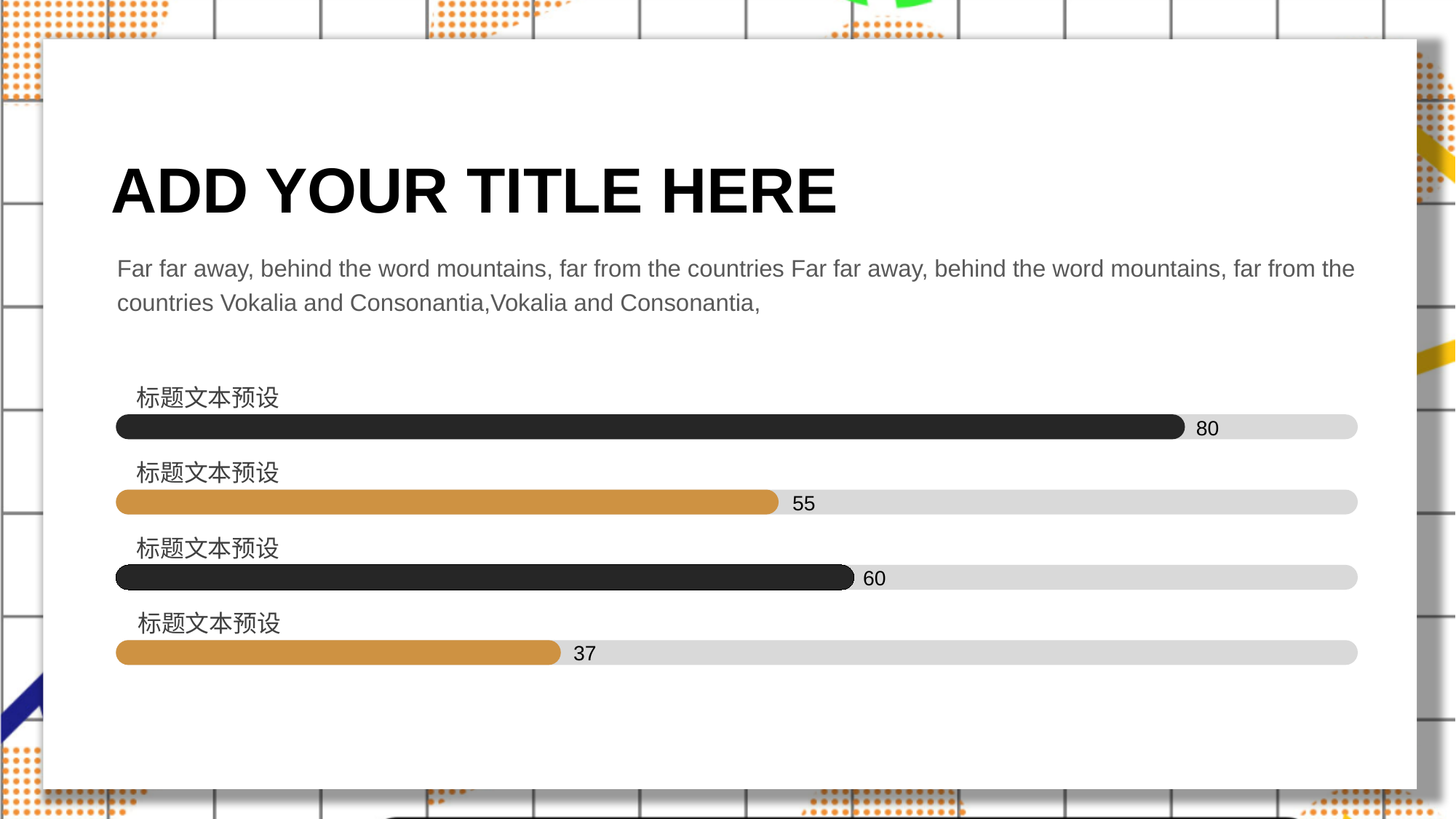

ADD YOUR TITLE HERE

Far far away, behind the word mountains, far from the countries Far far away, behind the word mountains, far from the countries Vokalia and Consonantia,Vokalia and Consonantia,
标题文本预设

80
标题文本预设

55
标题文本预设

60
标题文本预设
37